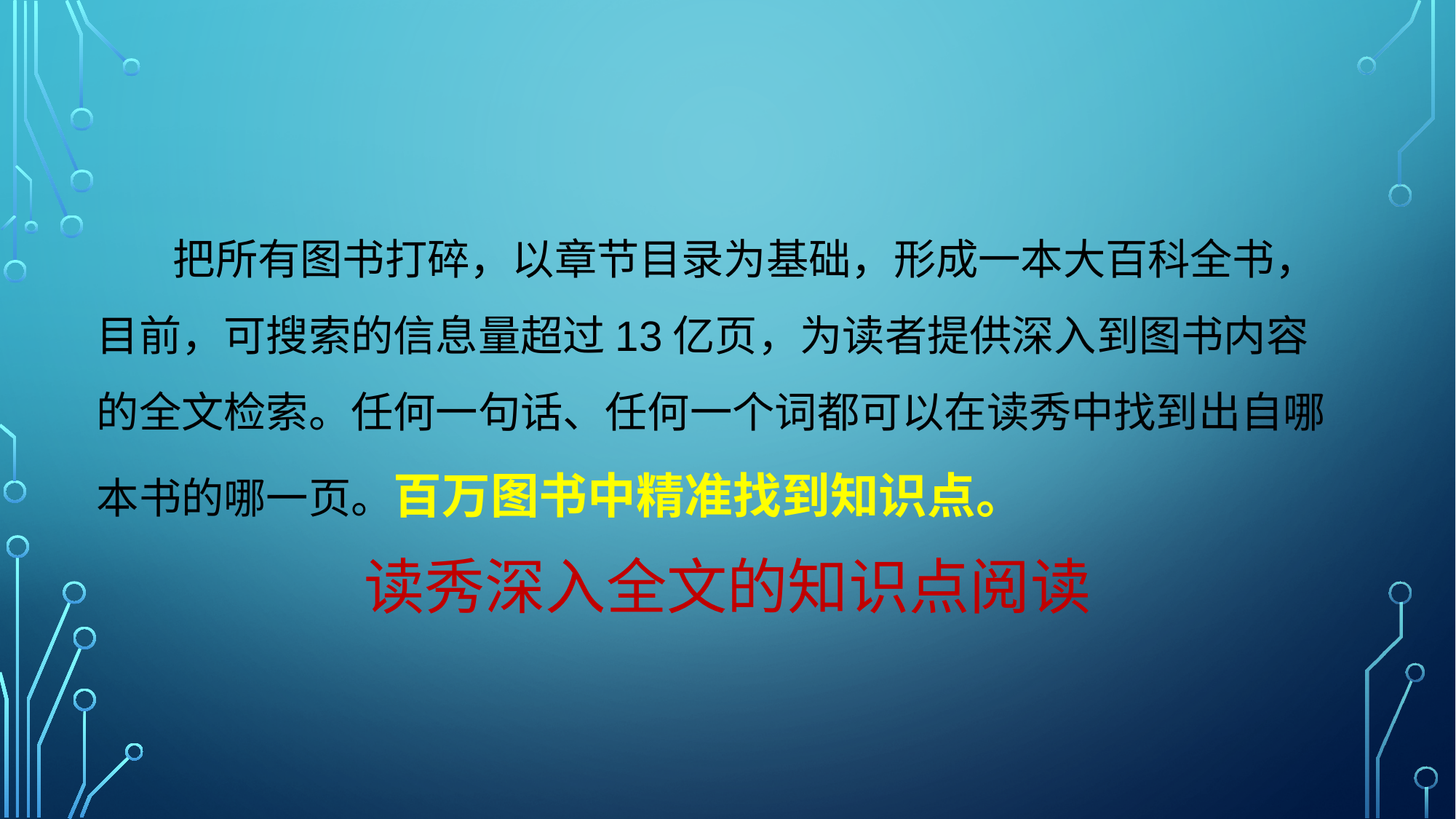

# 把所有图书打碎，以章节目录为基础，形成一本大百科全书， 目前，可搜索的信息量超过13亿页，为读者提供深入到图书内容的全文检索。任何一句话、任何一个词都可以在读秀中找到出自哪本书的哪一页。百万图书中精准找到知识点。
读秀深入全文的知识点阅读